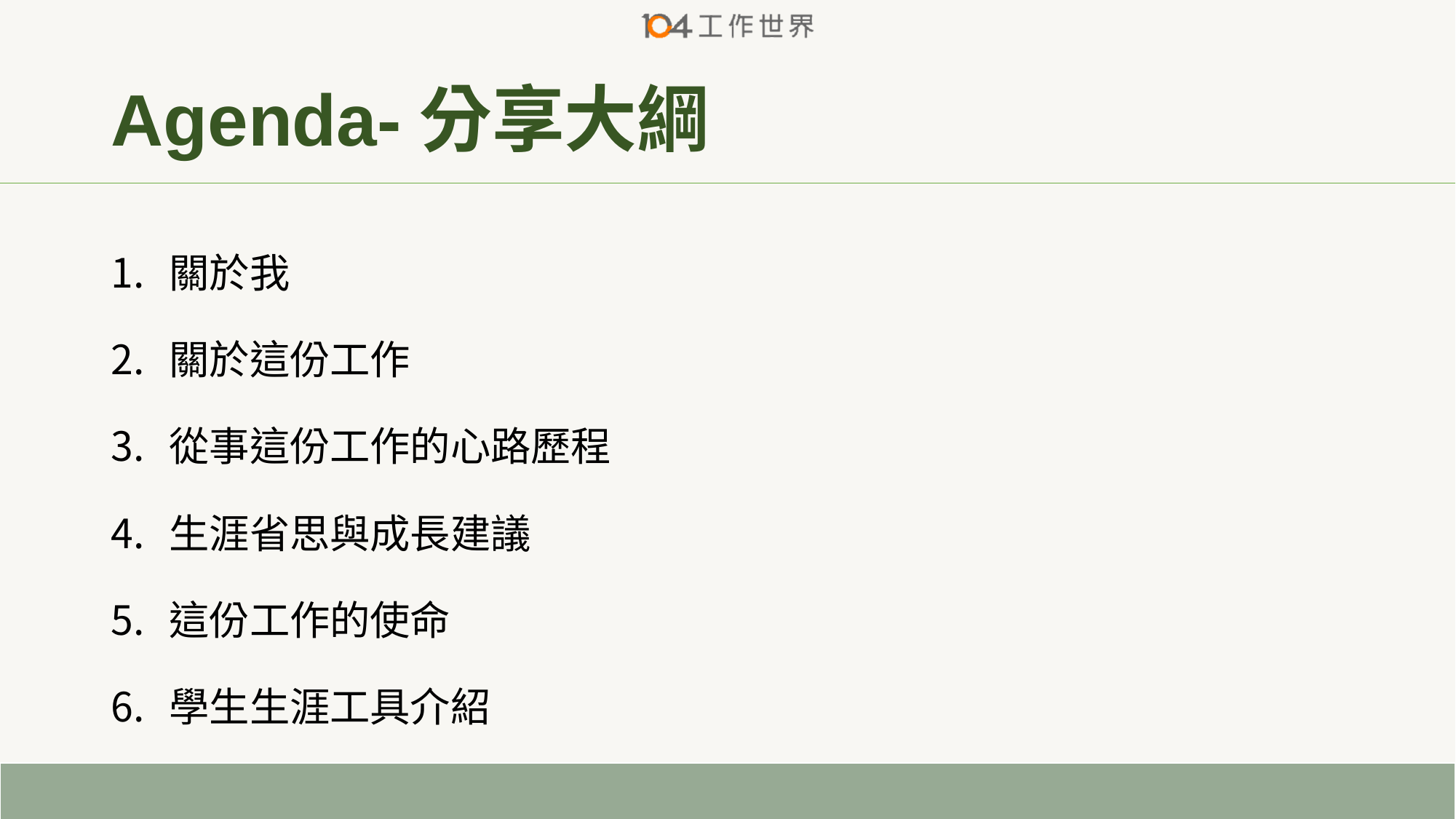

# Agenda-分享大綱
關於我
關於這份工作
從事這份工作的心路歷程
生涯省思與成長建議
這份工作的使命
學生生涯工具介紹